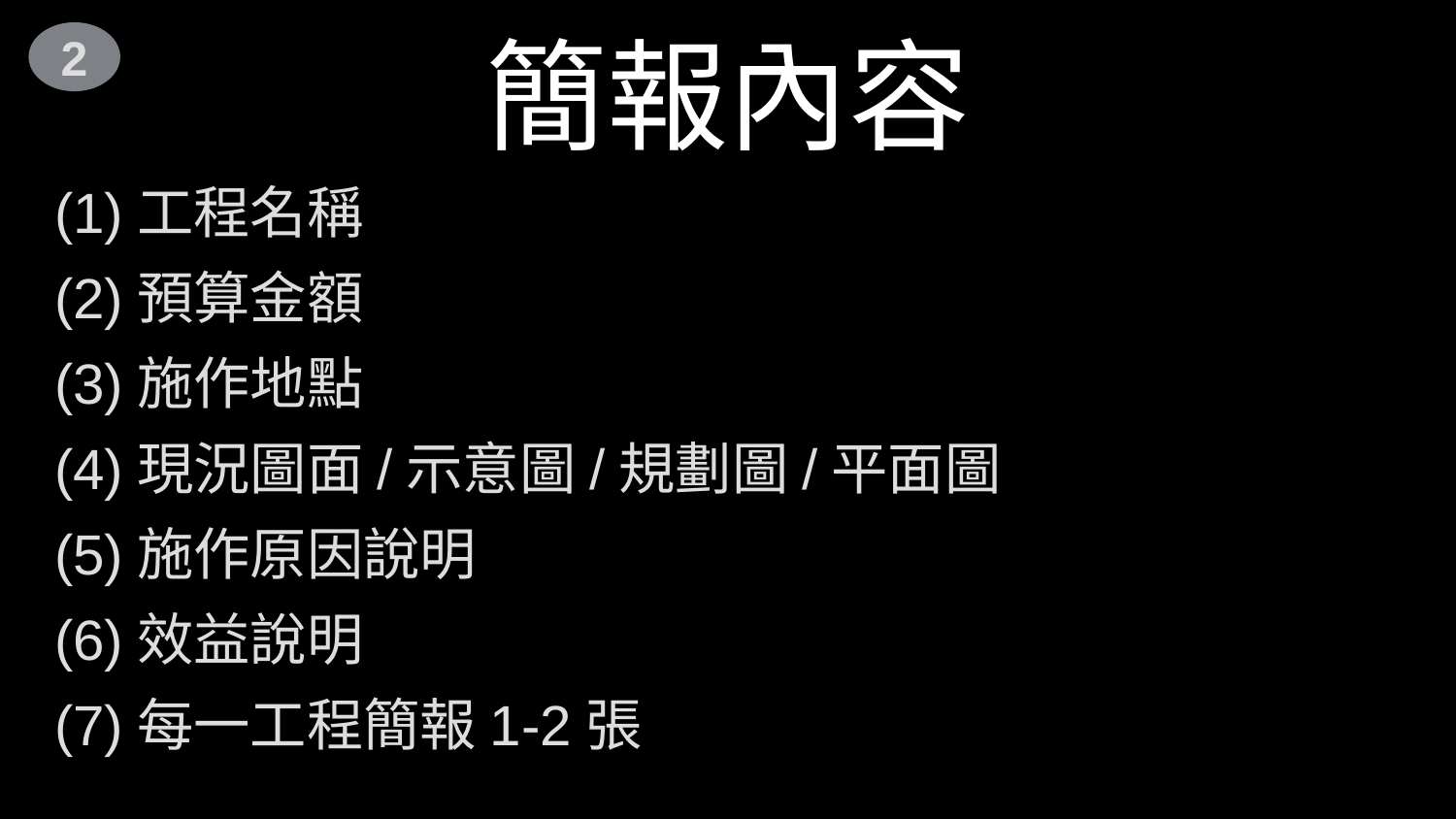

簡報內容
(1)工程名稱
(2)預算金額
(3)施作地點
(4)現況圖面/示意圖/規劃圖/平面圖
(5)施作原因說明
(6)效益說明
(7)每一工程簡報1-2張